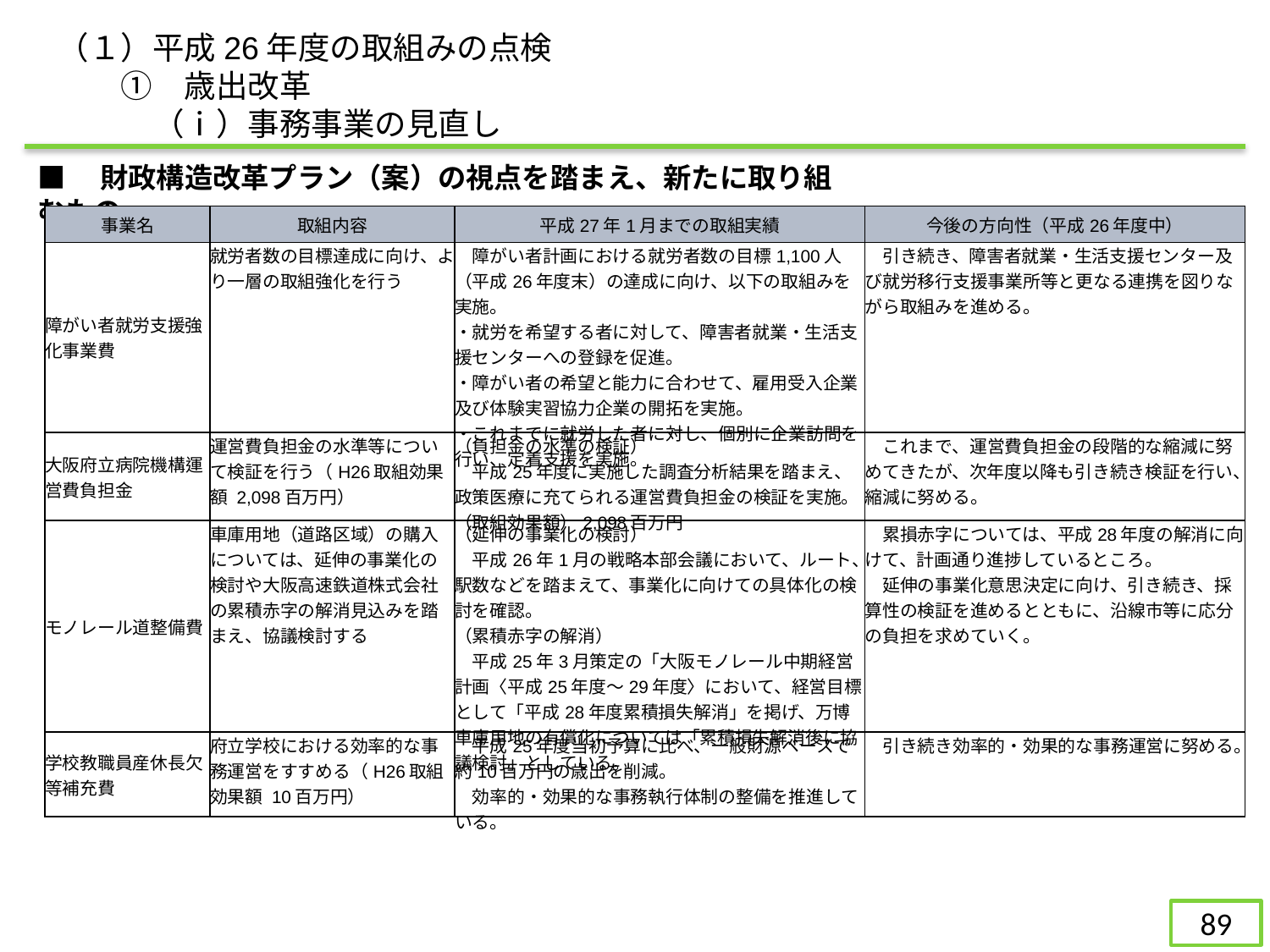

（１）平成26年度の取組みの点検
　　①　歳出改革
　　　（ⅰ）事務事業の見直し
■　財政構造改革プラン（案）の視点を踏まえ、新たに取り組むもの
| 事業名 | 取組内容 | 平成27年1月までの取組実績 | 今後の方向性（平成26年度中） |
| --- | --- | --- | --- |
| 障がい者就労支援強化事業費 | 就労者数の目標達成に向け、より一層の取組強化を行う | 障がい者計画における就労者数の目標1,100人（平成26年度末）の達成に向け、以下の取組みを実施。 ・就労を希望する者に対して、障害者就業・生活支援センターへの登録を促進。 ・障がい者の希望と能力に合わせて、雇用受入企業及び体験実習協力企業の開拓を実施。 ・これまでに就労した者に対し、個別に企業訪問を行い、定着支援を実施。 | 引き続き、障害者就業・生活支援センター及び就労移行支援事業所等と更なる連携を図りながら取組みを進める。 |
| 大阪府立病院機構運営費負担金 | 運営費負担金の水準等について検証を行う（H26取組効果額 2,098百万円） | （負担金の水準の検証） 　平成25年度に実施した調査分析結果を踏まえ、政策医療に充てられる運営費負担金の検証を実施。 （取組効果額）2,098百万円 | これまで、運営費負担金の段階的な縮減に努めてきたが、次年度以降も引き続き検証を行い、縮減に努める。 |
| モノレール道整備費 | 車庫用地（道路区域）の購入については、延伸の事業化の検討や大阪高速鉄道株式会社の累積赤字の解消見込みを踏まえ、協議検討する | （延伸の事業化の検討） 　平成26年1月の戦略本部会議において、ルート、駅数などを踏まえて、事業化に向けての具体化の検討を確認。 （累積赤字の解消） 　平成25年3月策定の「大阪モノレール中期経営計画〈平成25年度～29年度〉において、経営目標として「平成28年度累積損失解消」を掲げ、万博車庫用地の有償化については「累積損失解消後に協議検討」としている。 | 累損赤字については、平成28年度の解消に向けて、計画通り進捗しているところ。 　延伸の事業化意思決定に向け、引き続き、採算性の検証を進めるとともに、沿線市等に応分の負担を求めていく。 |
| 学校教職員産休長欠等補充費 | 府立学校における効率的な事務運営をすすめる（H26取組効果額 10百万円） | 平成25年度当初予算に比べ、一般財源ベースで約10百万円の歳出を削減。 　効率的・効果的な事務執行体制の整備を推進している。 | 引き続き効率的・効果的な事務運営に努める。 |
89